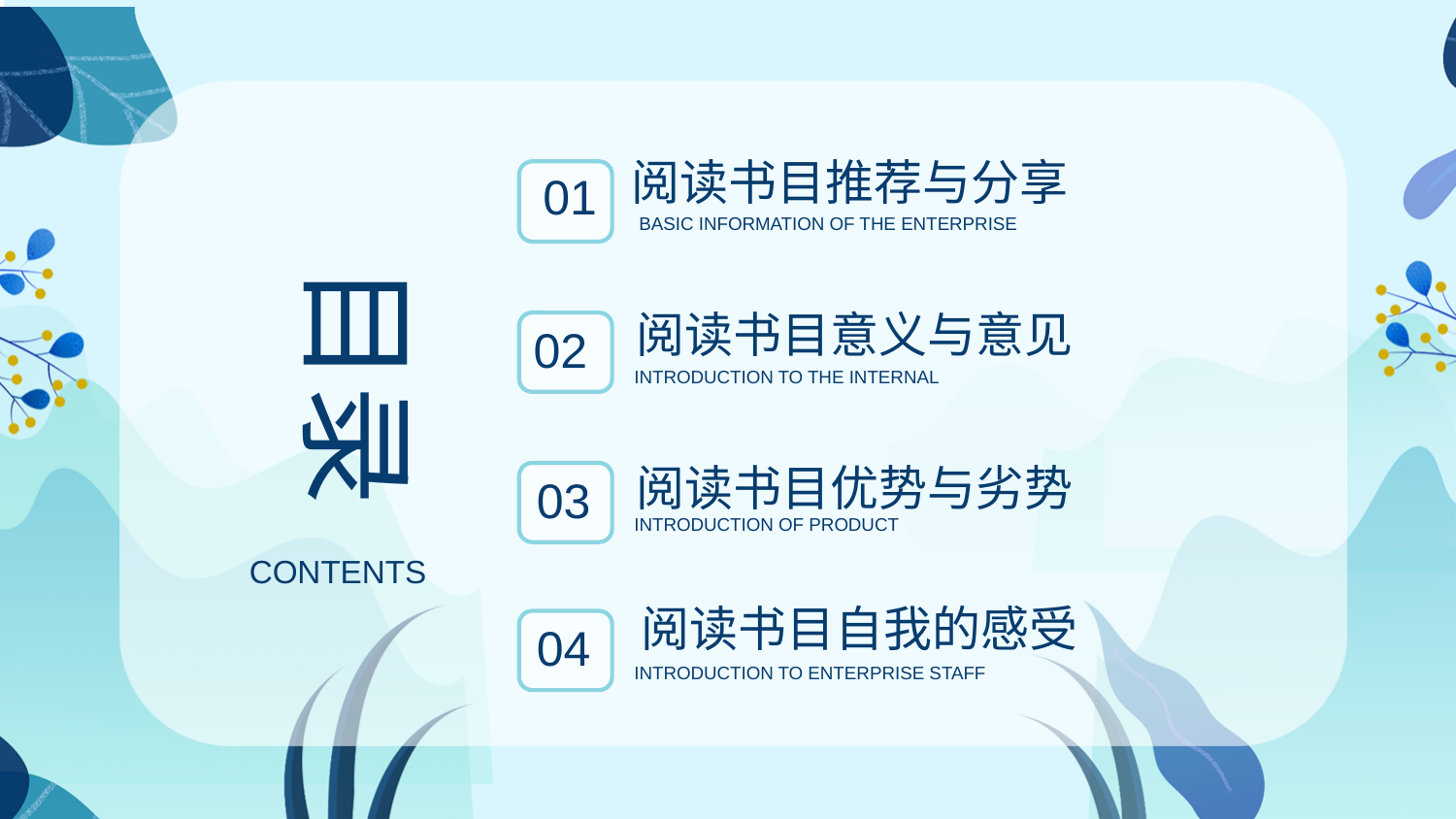

阅读书目推荐与分享
BASIC INFORMATION OF THE ENTERPRISE
01

目录
CONTENTS
阅读书目意义与意见
INTRODUCTION TO THE INTERNAL

02
阅读书目优势与劣势
INTRODUCTION OF PRODUCT

03
阅读书目自我的感受
INTRODUCTION TO ENTERPRISE STAFF

04